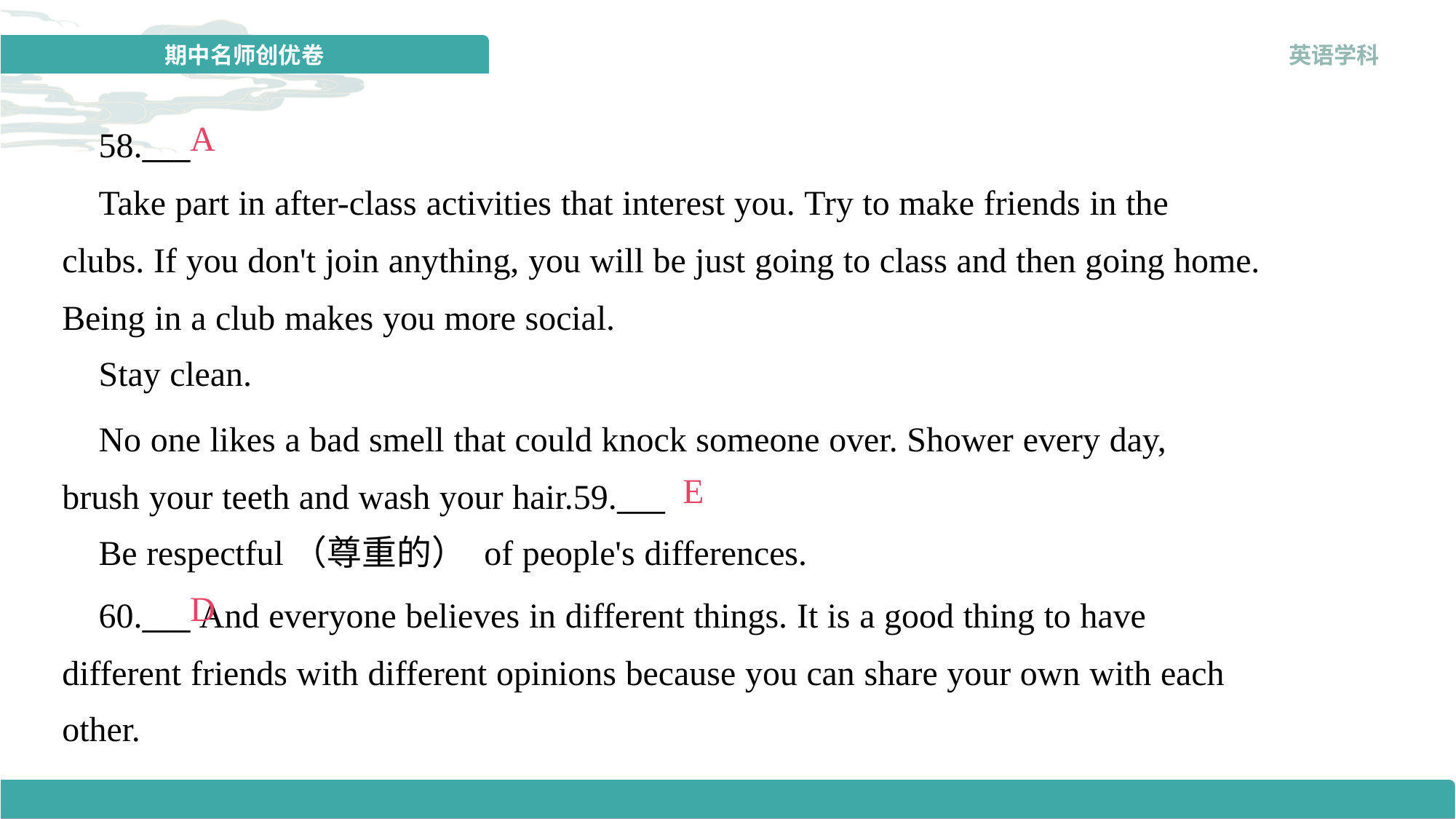

A
    58.___
    Take part in after-class activities that interest you. Try to make friends in the
clubs. If you don't join anything, you will be just going to class and then going home.
Being in a club makes you more social.
    Stay clean.
    No one likes a bad smell that could knock someone over. Shower every day,
brush your teeth and wash your hair.59.___
    Be respectful（尊重的） of people's differences.
E
D
    60.___ And everyone believes in different things. It is a good thing to have
different friends with different opinions because you can share your own with each
other.